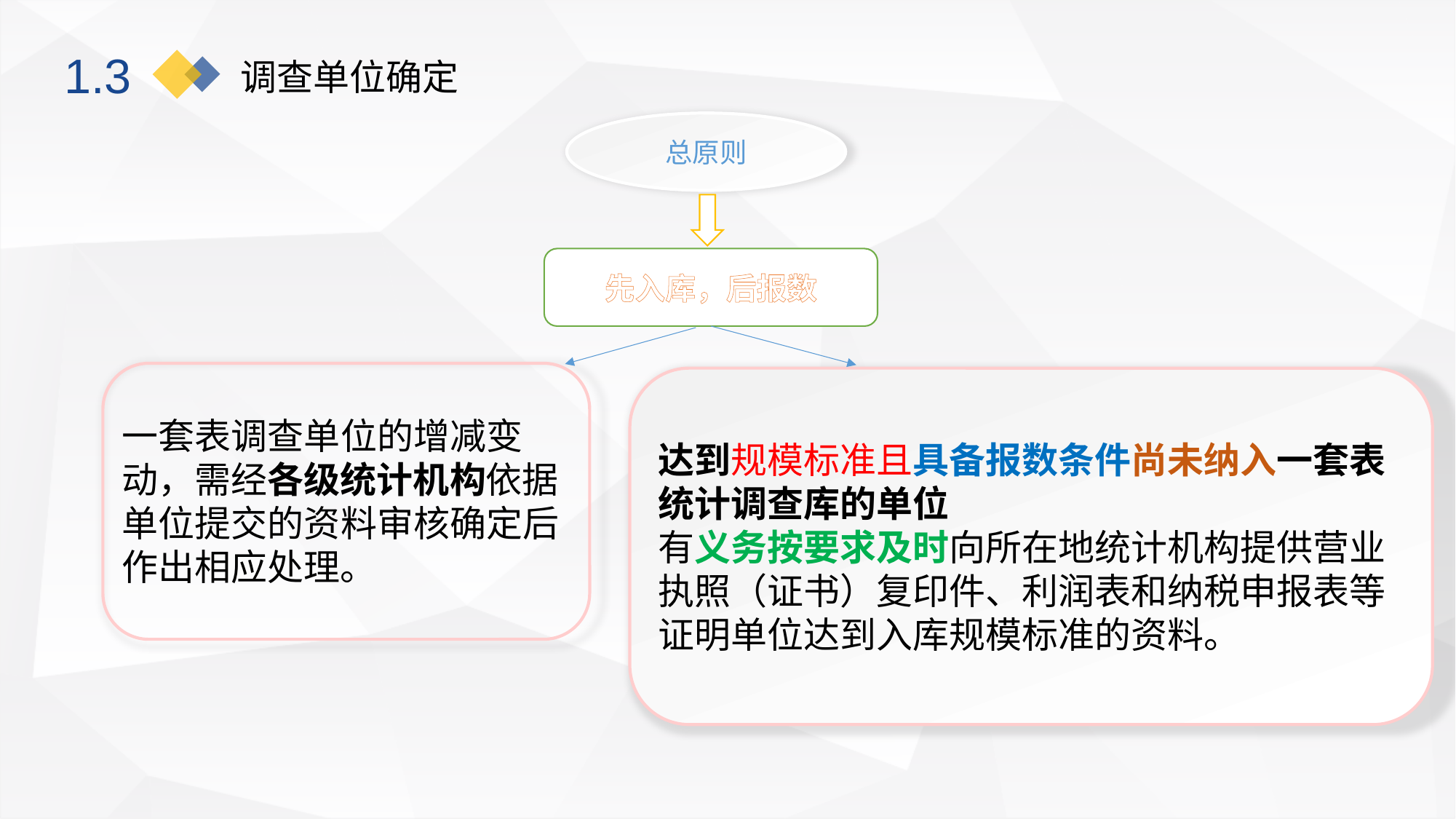

调查单位确定
1.3

总原则

先入库，后报数

达到规模标准且具备报数条件尚未纳入一套表统计调查库的单位
有义务按要求及时向所在地统计机构提供营业执照（证书）复印件、利润表和纳税申报表等证明单位达到入库规模标准的资料。
一套表调查单位的增减变动，需经各级统计机构依据单位提交的资料审核确定后作出相应处理。